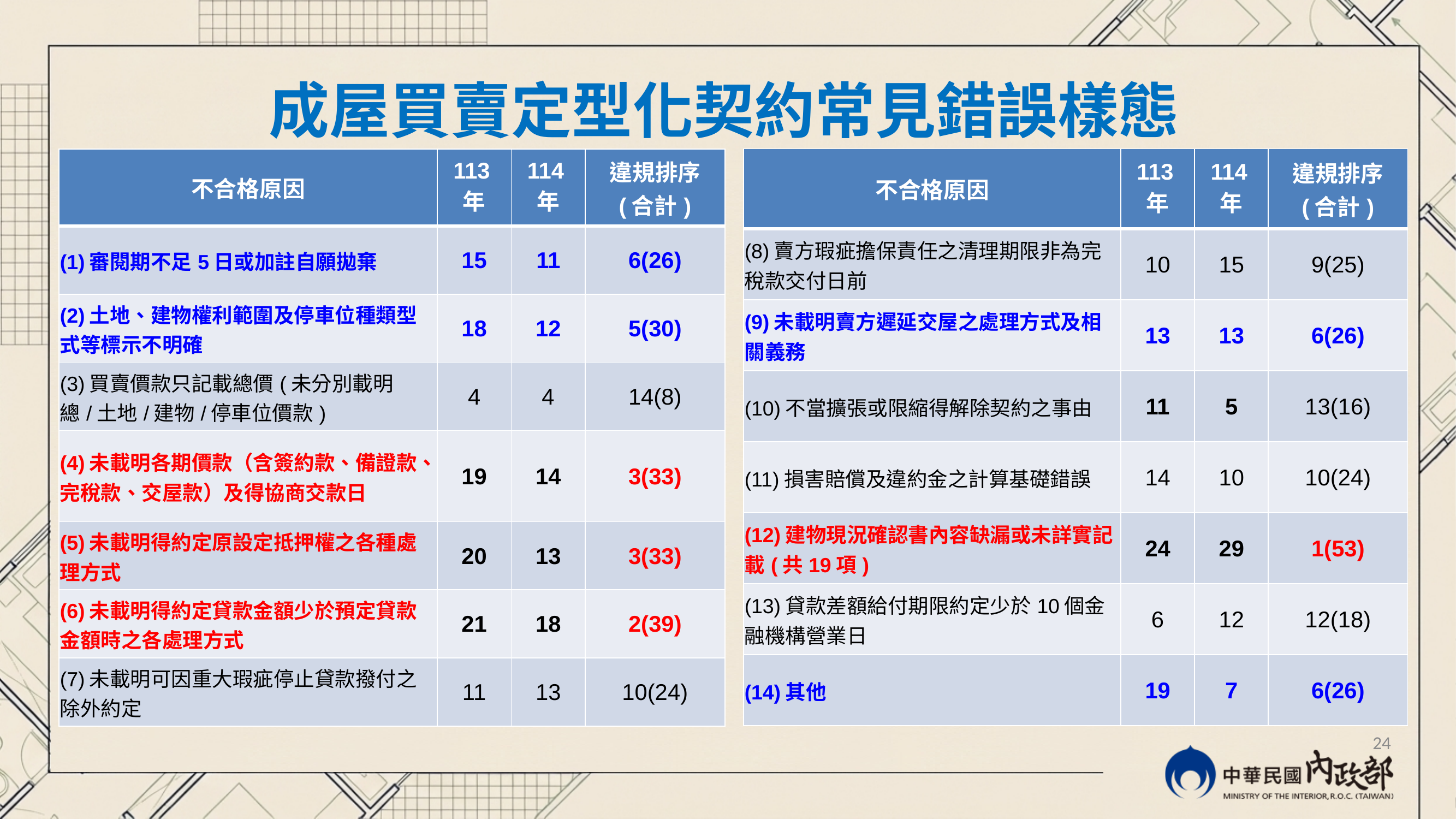

成屋買賣定型化契約常見錯誤樣態
| 不合格原因 | 113年 | 114年 | 違規排序 (合計) |
| --- | --- | --- | --- |
| (8)賣方瑕疵擔保責任之清理期限非為完稅款交付日前 | 10 | 15 | 9(25) |
| (9)未載明賣方遲延交屋之處理方式及相關義務 | 13 | 13 | 6(26) |
| (10)不當擴張或限縮得解除契約之事由 | 11 | 5 | 13(16) |
| (11)損害賠償及違約金之計算基礎錯誤 | 14 | 10 | 10(24) |
| (12)建物現況確認書內容缺漏或未詳實記載(共19項) | 24 | 29 | 1(53) |
| (13)貸款差額給付期限約定少於10個金融機構營業日 | 6 | 12 | 12(18) |
| (14)其他 | 19 | 7 | 6(26) |
| 不合格原因 | 113年 | 114年 | 違規排序 (合計) |
| --- | --- | --- | --- |
| (1)審閱期不足5日或加註自願拋棄 | 15 | 11 | 6(26) |
| (2)土地、建物權利範圍及停車位種類型式等標示不明確 | 18 | 12 | 5(30) |
| (3)買賣價款只記載總價(未分別載明總/土地/建物/停車位價款) | 4 | 4 | 14(8) |
| (4)未載明各期價款（含簽約款、備證款、完稅款、交屋款）及得協商交款日 | 19 | 14 | 3(33) |
| (5)未載明得約定原設定抵押權之各種處理方式 | 20 | 13 | 3(33) |
| (6)未載明得約定貸款金額少於預定貸款金額時之各處理方式 | 21 | 18 | 2(39) |
| (7)未載明可因重大瑕疵停止貸款撥付之除外約定 | 11 | 13 | 10(24) |
24